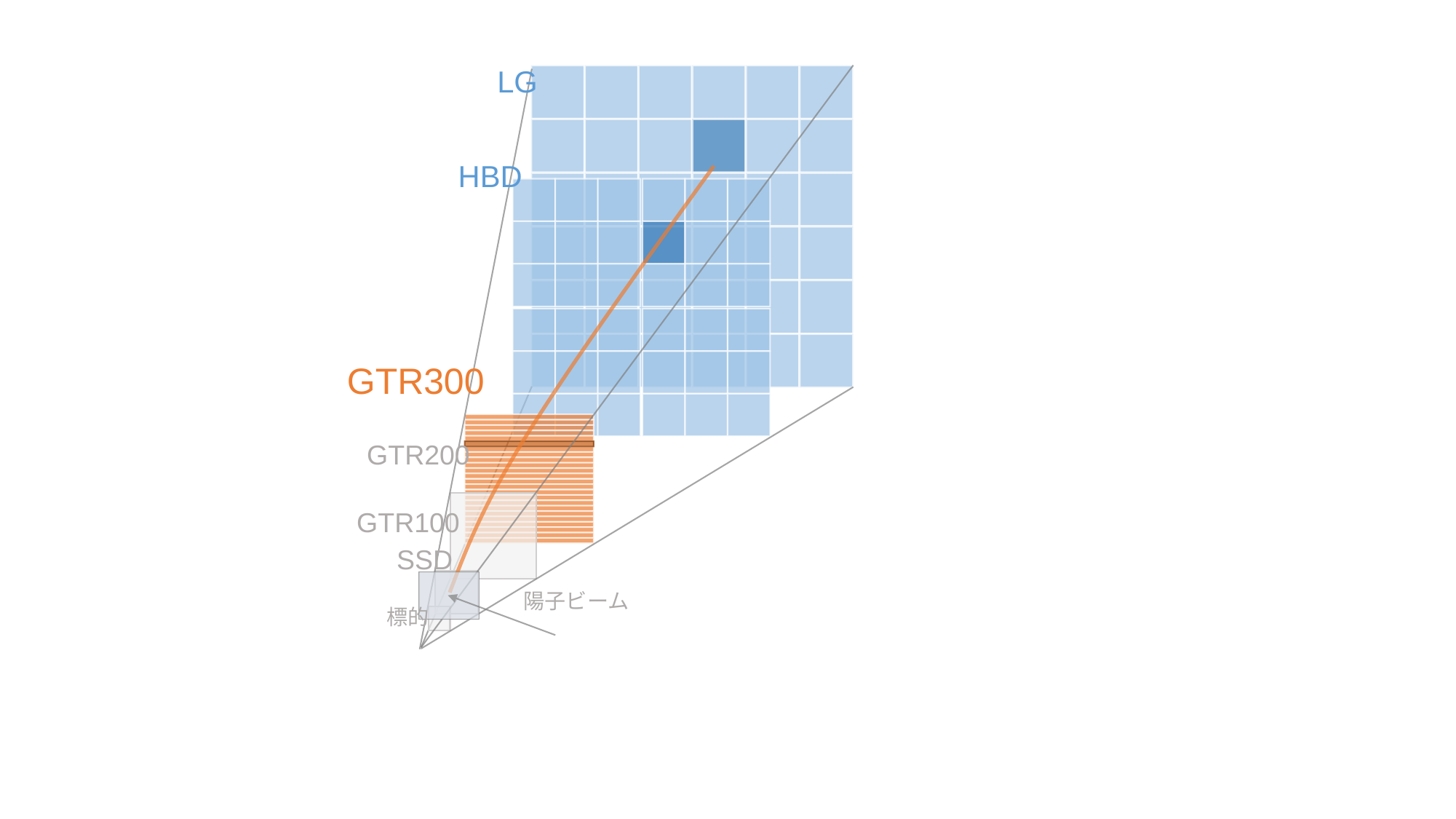

LG
HBD
GTR300
GTR200
GTR100
SSD

陽子ビーム
標的